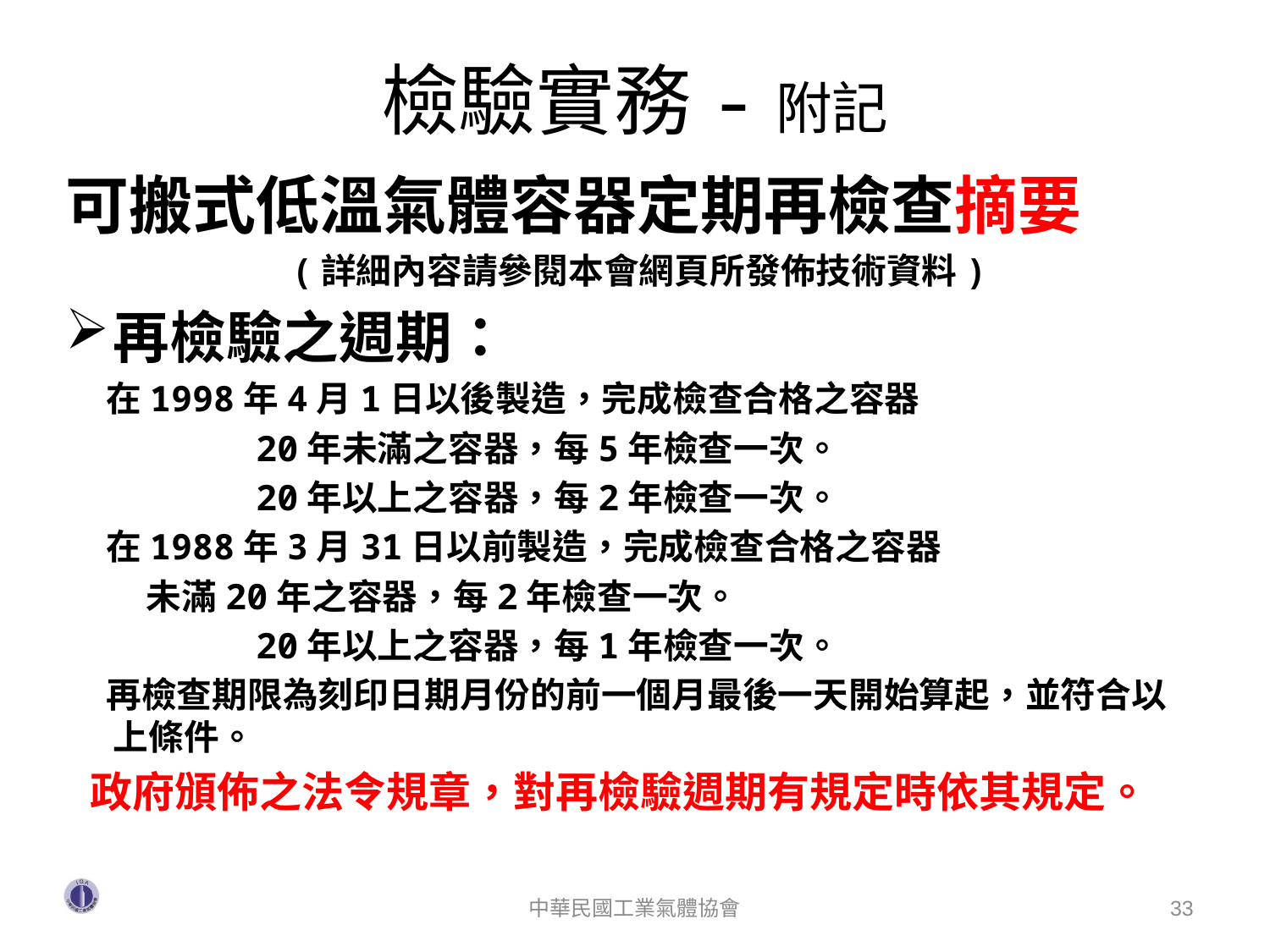

# 檢驗實務-附記
可搬式低溫氣體容器定期再檢查摘要
  (詳細內容請參閱本會網頁所發佈技術資料)
再檢驗之週期：
    在1998年4月1日以後製造，完成檢查合格之容器
         20年未滿之容器，每5年檢查一次。
         20年以上之容器，每2年檢查一次。
    在1988年3月31日以前製造，完成檢查合格之容器
         未滿20年之容器，每2年檢查一次。
         20年以上之容器，每1年檢查一次。
    再檢查期限為刻印日期月份的前一個月最後一天開始算起，並符合以上條件。
  政府頒佈之法令規章，對再檢驗週期有規定時依其規定。

中華民國工業氣體協會
33